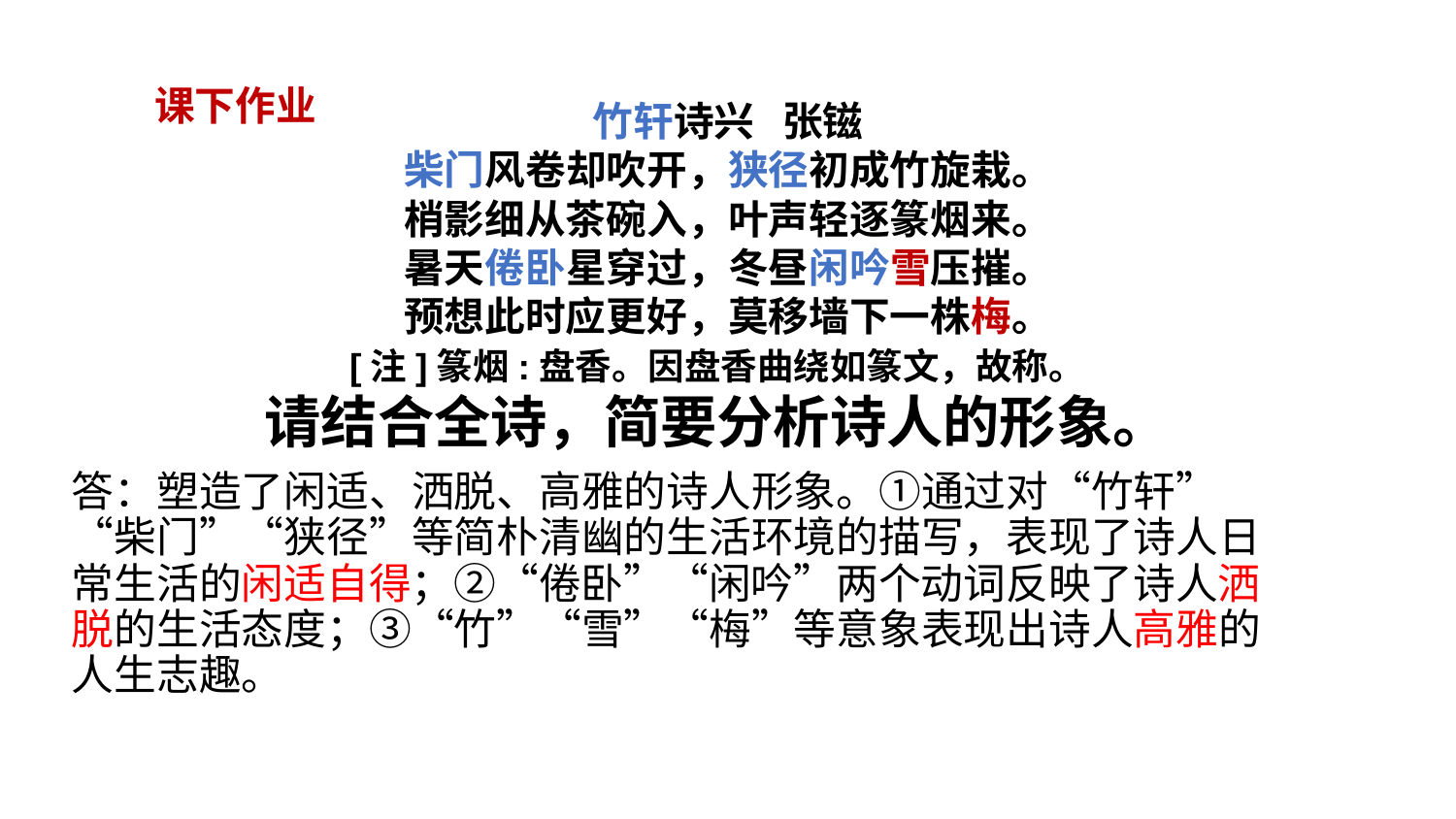

竹轩诗兴   张镃
柴门风卷却吹开，狭径初成竹旋栽。
梢影细从茶碗入，叶声轻逐篆烟来。
暑天倦卧星穿过，冬昼闲吟雪压摧。
预想此时应更好，莫移墙下一株梅。

课下作业
[注]篆烟:盘香。因盘香曲绕如篆文，故称。
请结合全诗，简要分析诗人的形象。
答：塑造了闲适、洒脱、高雅的诗人形象。①通过对“竹轩”“柴门”“狭径”等简朴清幽的生活环境的描写，表现了诗人日常生活的闲适自得；②“倦卧”“闲吟”两个动词反映了诗人洒脱的生活态度；③“竹”“雪”“梅”等意象表现出诗人高雅的人生志趣。